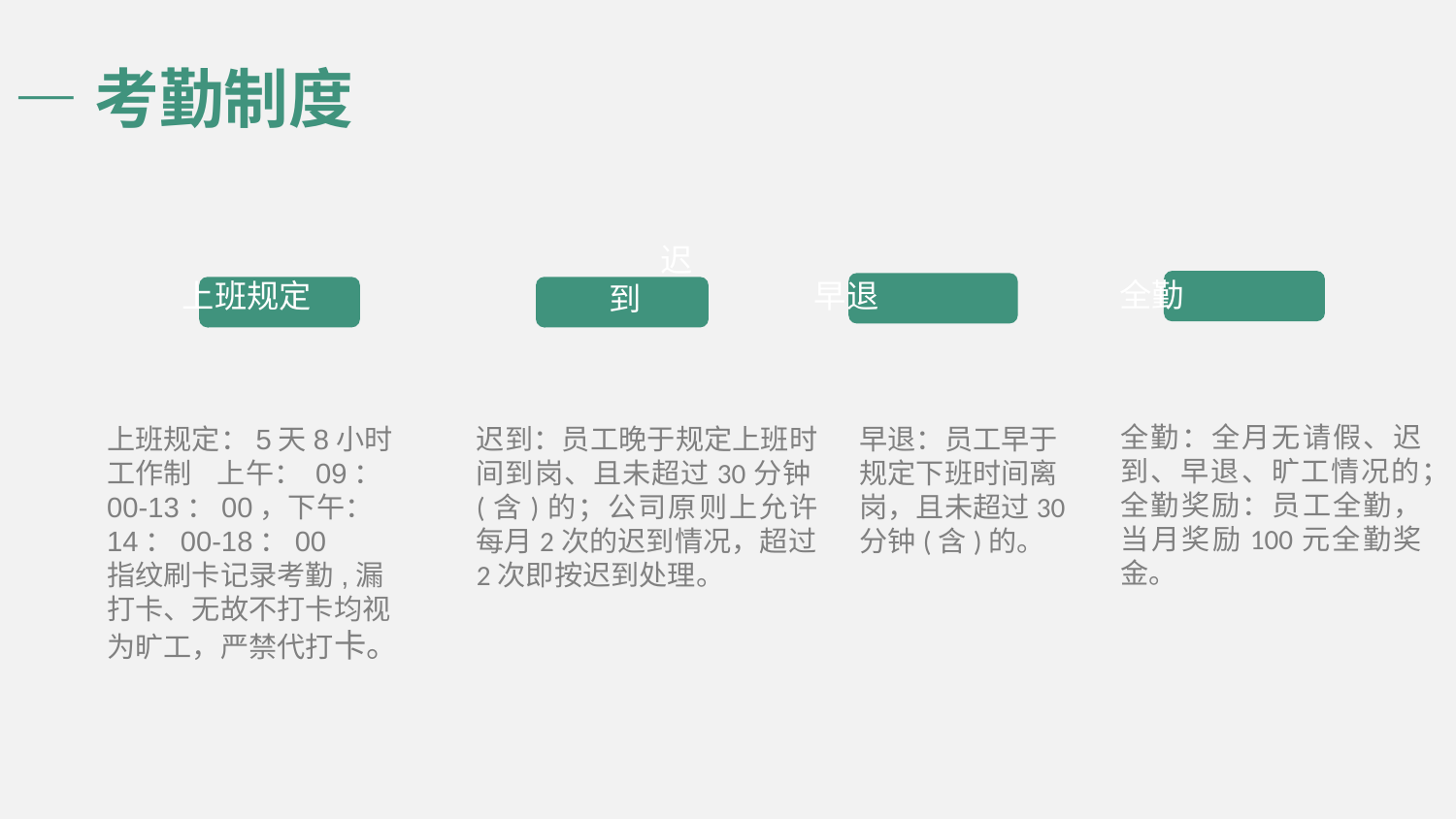

—考勤制度
             迟到

        全勤

     上班规定

        早退

全勤：全月无请假、迟到、早退、旷工情况的；
全勤奖励：员工全勤，当月奖励100元全勤奖金。

迟到：员工晚于规定上班时间到岗、且未超过30分钟(含)的；公司原则上允许每月2次的迟到情况，超过2次即按迟到处理。
上班规定：5天8小时工作制    上午： 09：00-13：00，下午： 14：00-18：00
指纹刷卡记录考勤,漏打卡、无故不打卡均视为旷工，严禁代打卡。
早退：员工早于规定下班时间离岗，且未超过30分钟(含)的。